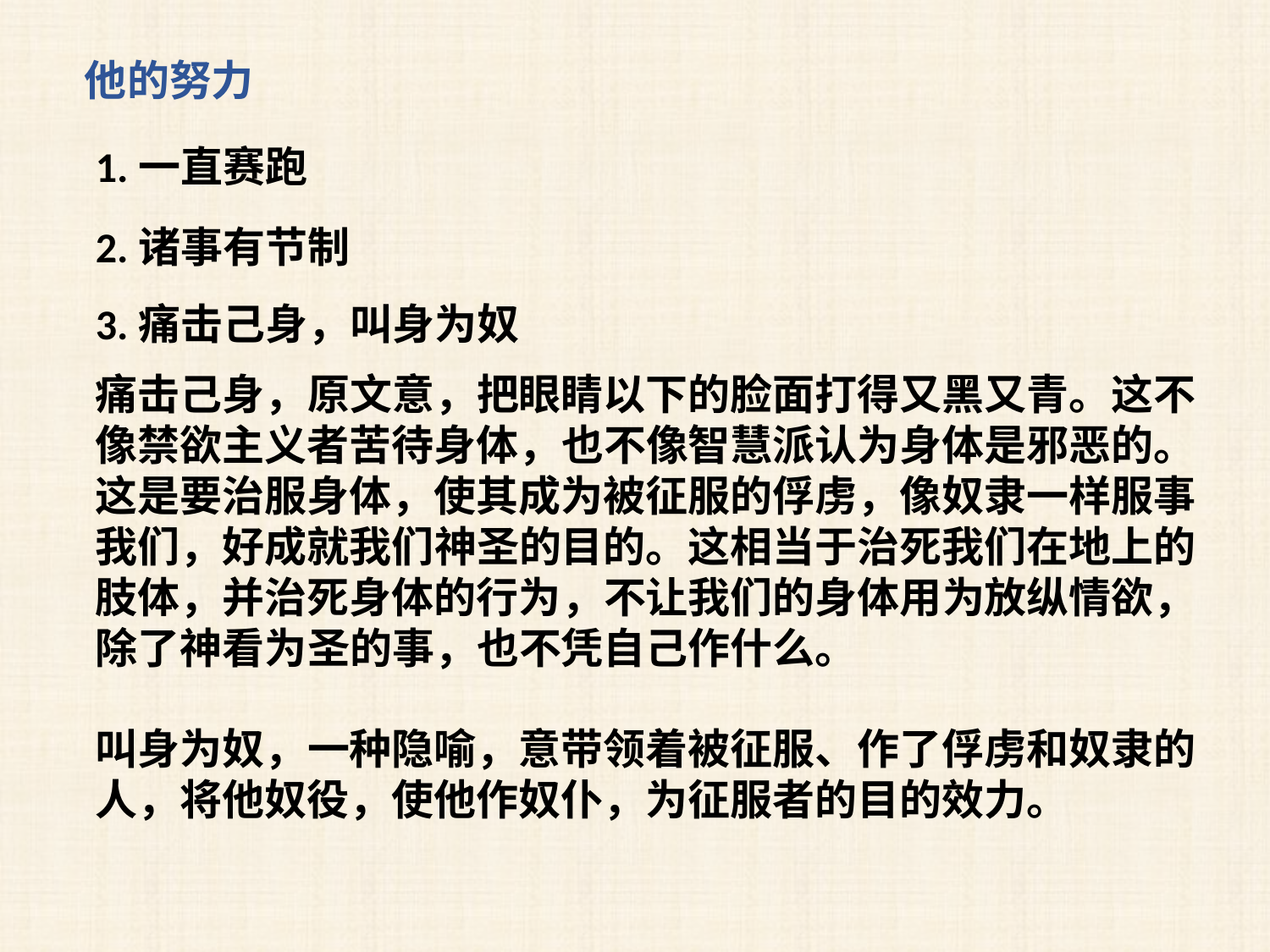

他的努力
1.一直赛跑
2.诸事有节制
3.痛击己身，叫身为奴
痛击己身，原文意，把眼睛以下的脸面打得又黑又青。这不像禁欲主义者苦待身体，也不像智慧派认为身体是邪恶的。这是要治服身体，使其成为被征服的俘虏，像奴隶一样服事我们，好成就我们神圣的目的。这相当于治死我们在地上的肢体，并治死身体的行为，不让我们的身体用为放纵情欲，除了神看为圣的事，也不凭自己作什么。
叫身为奴，一种隐喻，意带领着被征服、作了俘虏和奴隶的人，将他奴役，使他作奴仆，为征服者的目的效力。